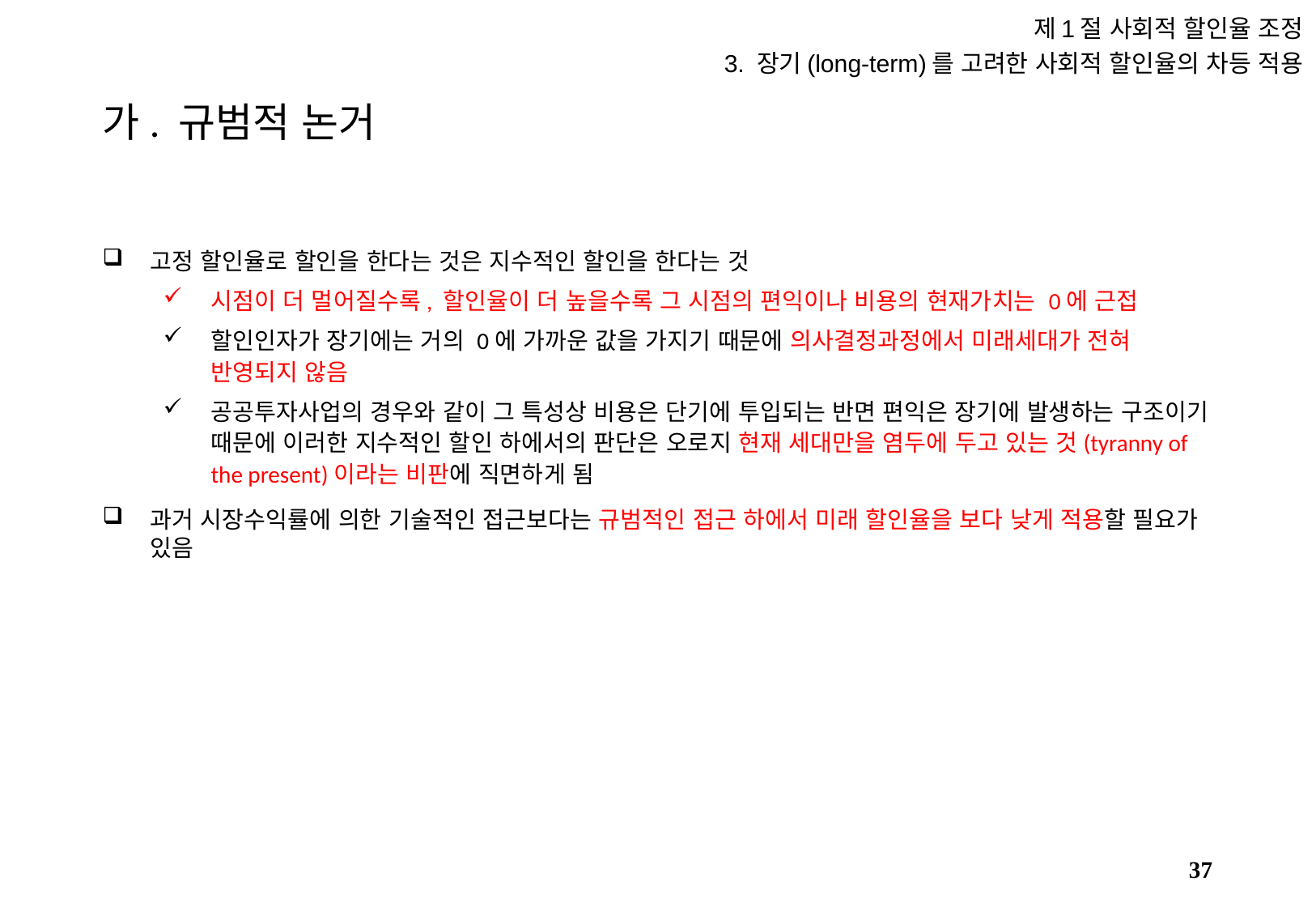

제1절 사회적 할인율 조정
3. 장기(long-term)를 고려한 사회적 할인율의 차등 적용
# 가. 규범적 논거
고정 할인율로 할인을 한다는 것은 지수적인 할인을 한다는 것
시점이 더 멀어질수록, 할인율이 더 높을수록 그 시점의 편익이나 비용의 현재가치는 0에 근접
할인인자가 장기에는 거의 0에 가까운 값을 가지기 때문에 의사결정과정에서 미래세대가 전혀 반영되지 않음
공공투자사업의 경우와 같이 그 특성상 비용은 단기에 투입되는 반면 편익은 장기에 발생하는 구조이기 때문에 이러한 지수적인 할인 하에서의 판단은 오로지 현재 세대만을 염두에 두고 있는 것(tyranny of the present)이라는 비판에 직면하게 됨
과거 시장수익률에 의한 기술적인 접근보다는 규범적인 접근 하에서 미래 할인율을 보다 낮게 적용할 필요가 있음
37